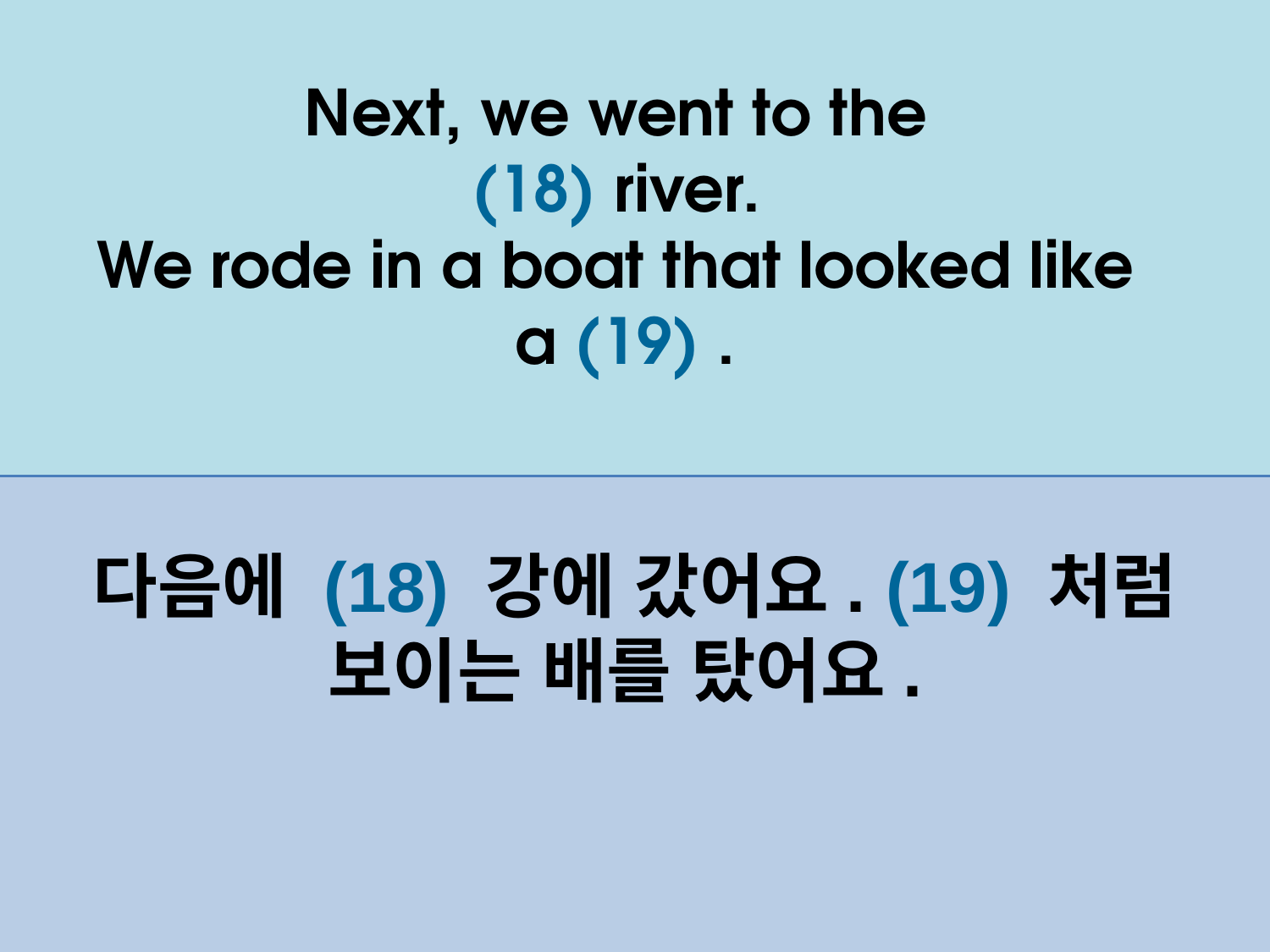

Next, we went to the
(18) river.
We rode in a boat that looked like
a (19) .

다음에 (18) 강에 갔어요. (19) 처럼 보이는 배를 탔어요.